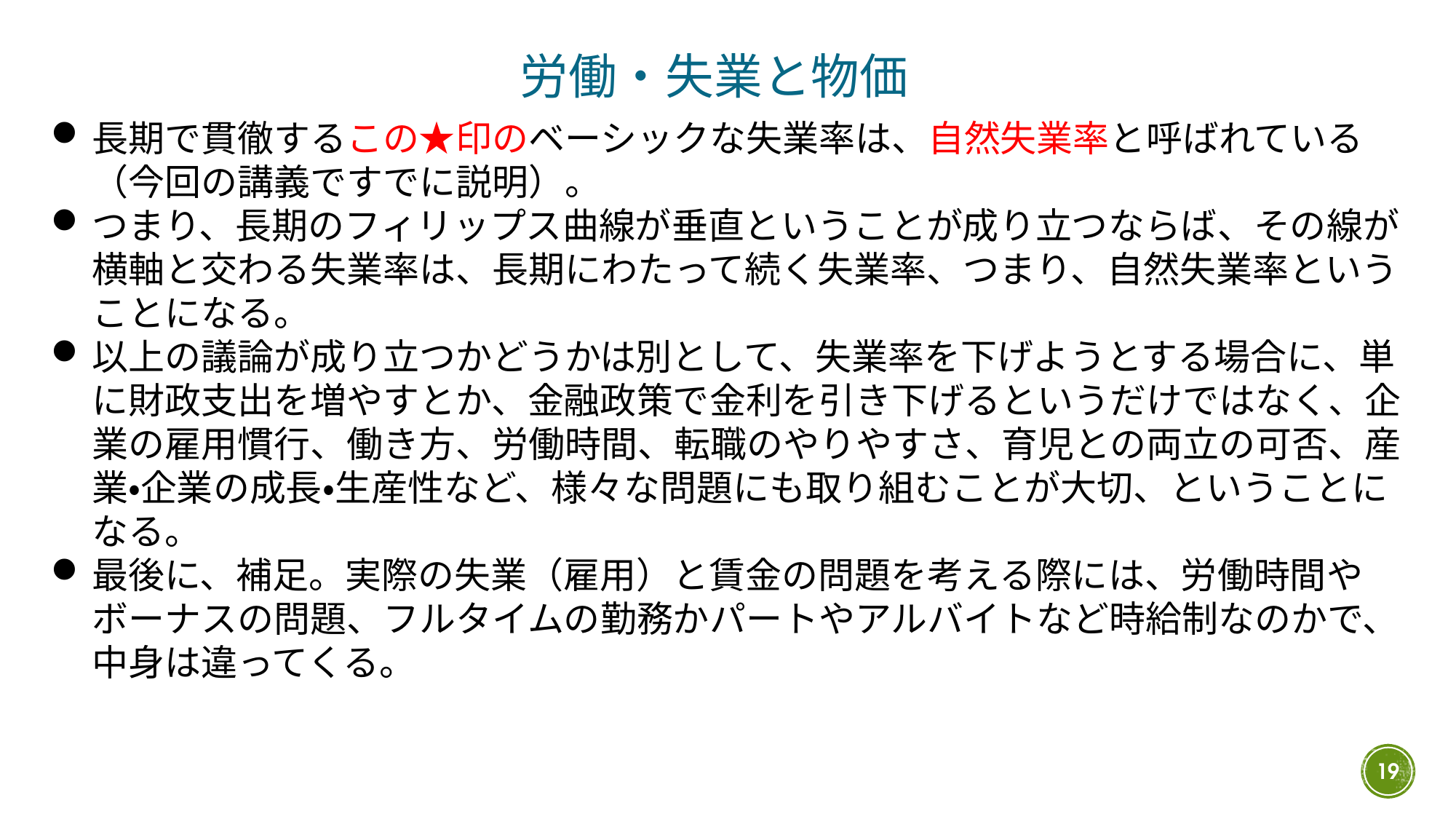

労働・失業と物価
長期で貫徹するこの★印のベーシックな失業率は、自然失業率と呼ばれている（今回の講義ですでに説明）。
つまり、長期のフィリップス曲線が垂直ということが成り立つならば、その線が横軸と交わる失業率は、長期にわたって続く失業率、つまり、自然失業率ということになる。
以上の議論が成り立つかどうかは別として、失業率を下げようとする場合に、単に財政支出を増やすとか、金融政策で金利を引き下げるというだけではなく、企業の雇用慣行、働き方、労働時間、転職のやりやすさ、育児との両立の可否、産業・企業の成長・生産性など、様々な問題にも取り組むことが大切、ということになる。
最後に、補足。実際の失業（雇用）と賃金の問題を考える際には、労働時間やボーナスの問題、フルタイムの勤務かパートやアルバイトなど時給制なのかで、中身は違ってくる。
19